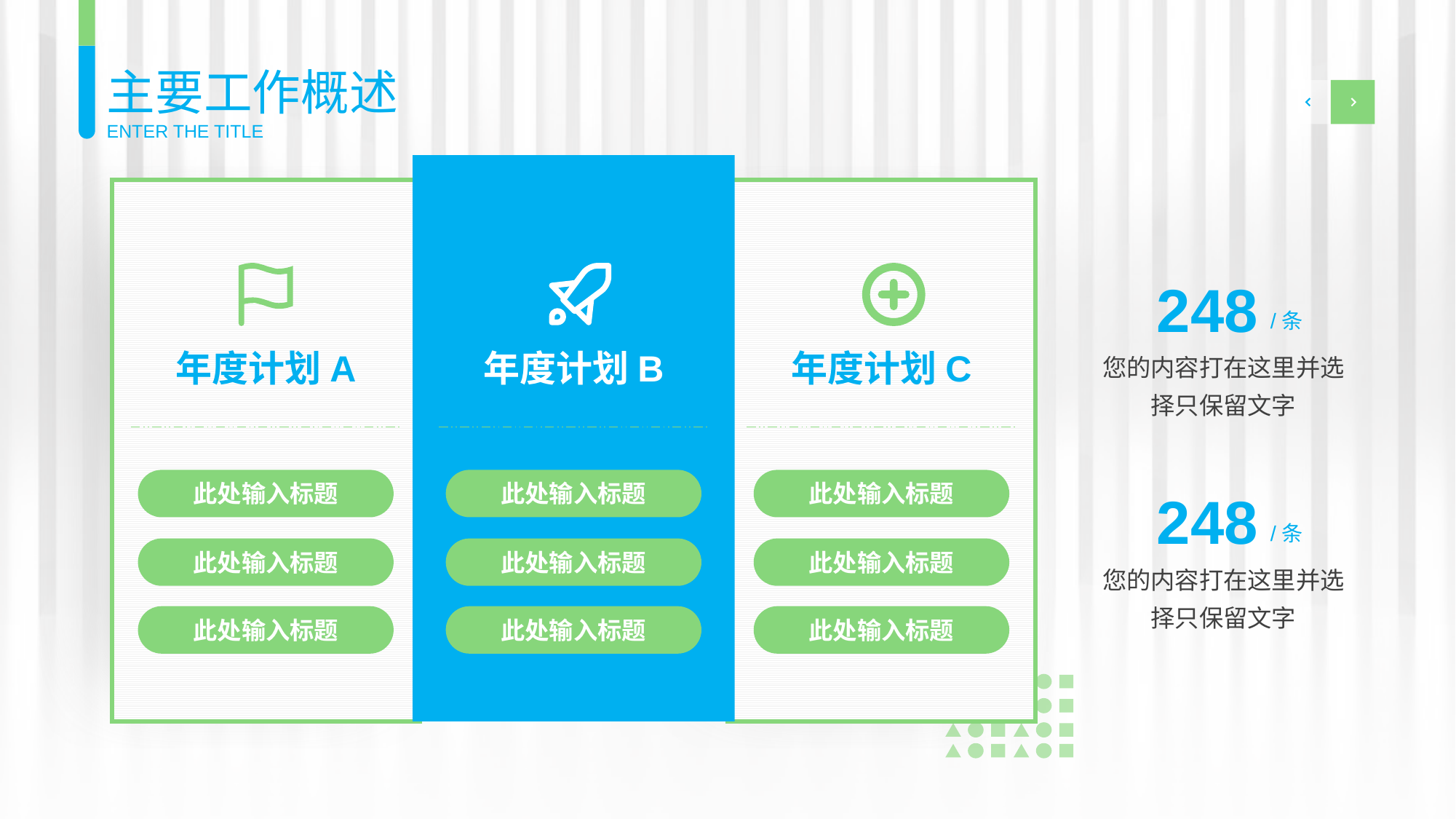

主要工作概述

ENTER THE TITLE

248
/条
您的内容打在这里并选择只保留文字
年度计划A
年度计划B
年度计划C

此处输入标题
此处输入标题
此处输入标题
248
/条

此处输入标题
此处输入标题
此处输入标题
您的内容打在这里并选择只保留文字

此处输入标题
此处输入标题
此处输入标题